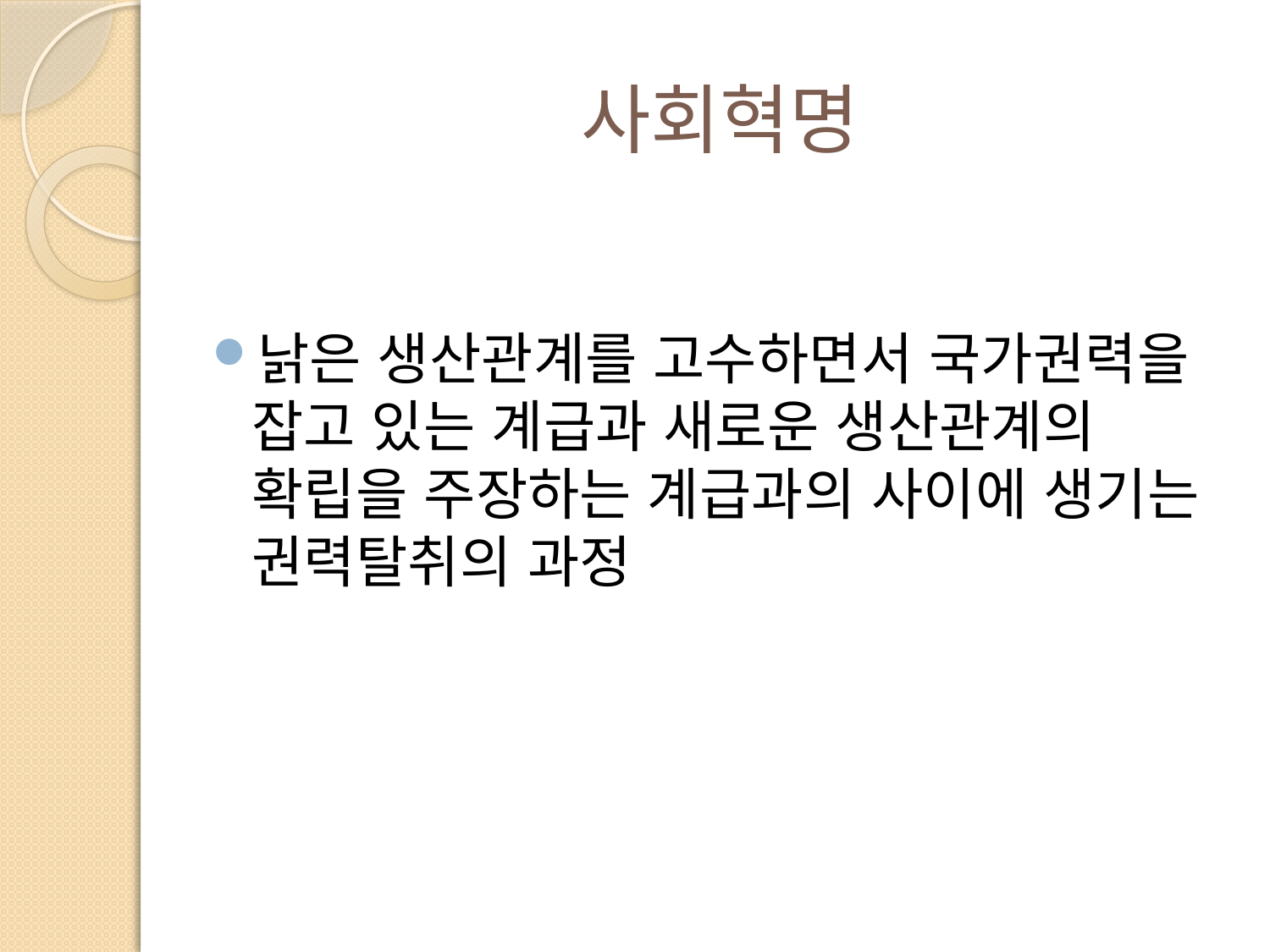

# 사회혁명
낡은 생산관계를 고수하면서 국가권력을 잡고 있는 계급과 새로운 생산관계의 확립을 주장하는 계급과의 사이에 생기는 권력탈취의 과정